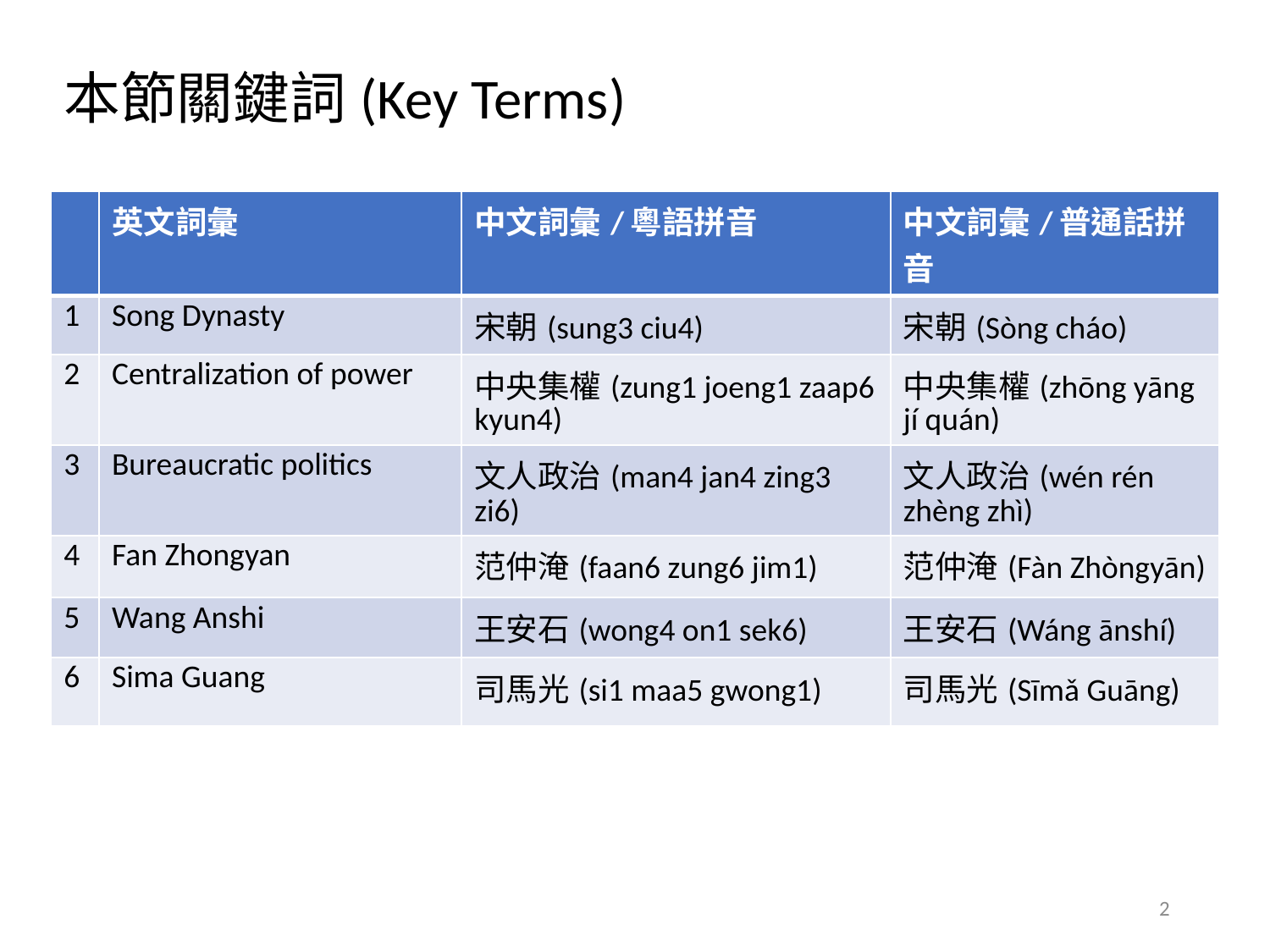

# 本節關鍵詞(Key Terms)
|  | 英文詞彙 | 中文詞彙/粵語拼音 | 中文詞彙/普通話拼音 |
| --- | --- | --- | --- |
| 1 | Song Dynasty | 宋朝(sung3 ciu4) | 宋朝(Sòng cháo) |
| 2 | Centralization of power | 中央集權(zung1 joeng1 zaap6 kyun4) | 中央集權(zhōng yāng jí quán) |
| 3 | Bureaucratic politics | 文人政治(man4 jan4 zing3 zi6) | 文人政治(wén rén zhèng zhì) |
| 4 | Fan Zhongyan | 范仲淹(faan6 zung6 jim1) | 范仲淹(Fàn Zhòngyān) |
| 5 | Wang Anshi | 王安石(wong4 on1 sek6) | 王安石(Wáng ānshí) |
| 6 | Sima Guang | 司馬光(si1 maa5 gwong1) | 司馬光(Sīmǎ Guāng) |
2